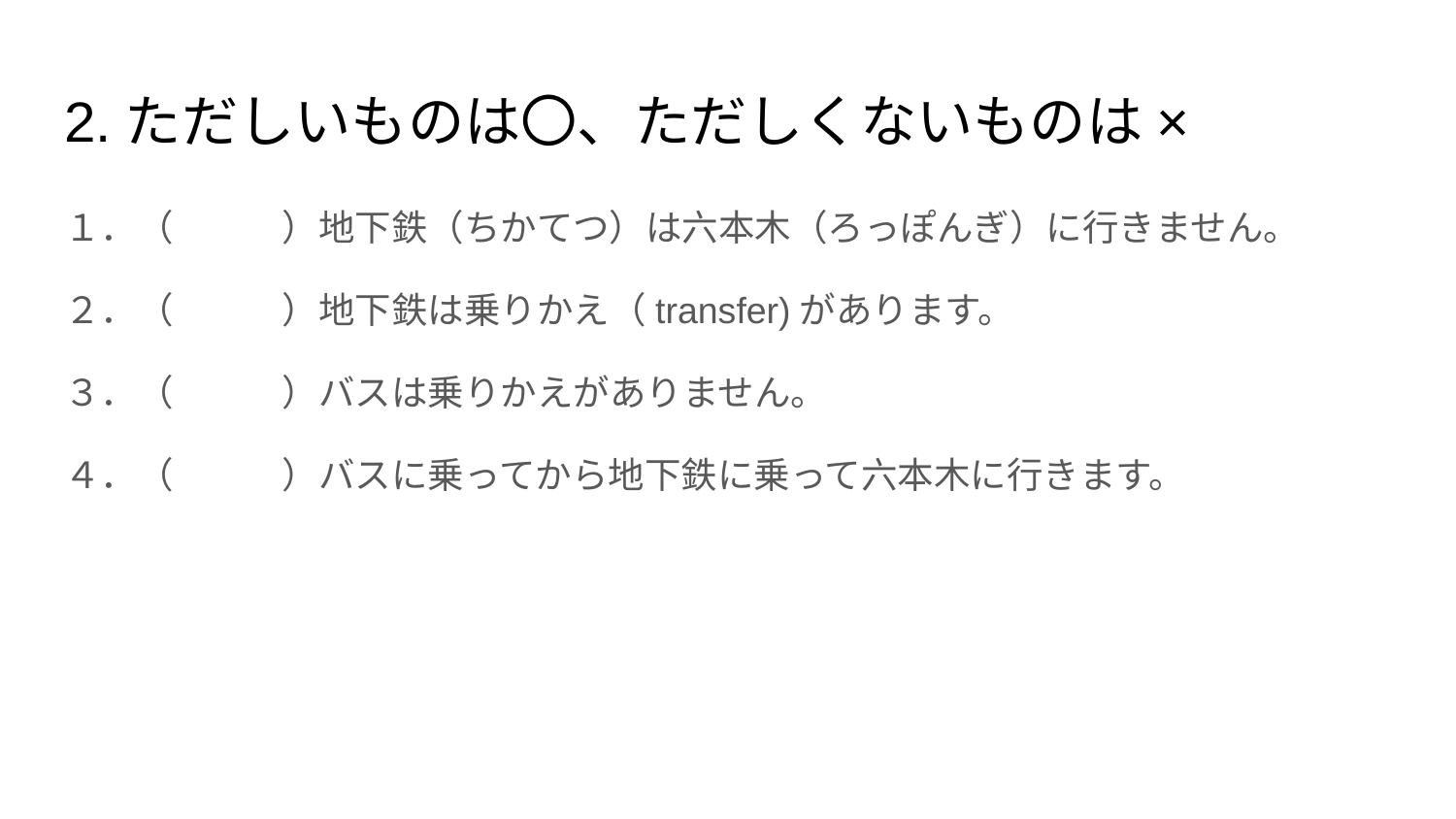

# 2.ただしいものは〇、ただしくないものは×
１．（　　　）地下鉄（ちかてつ）は六本木（ろっぽんぎ）に行きません。
２．（　　　）地下鉄は乗りかえ（transfer)があります。
３．（　　　）バスは乗りかえがありません。
４．（　　　）バスに乗ってから地下鉄に乗って六本木に行きます。